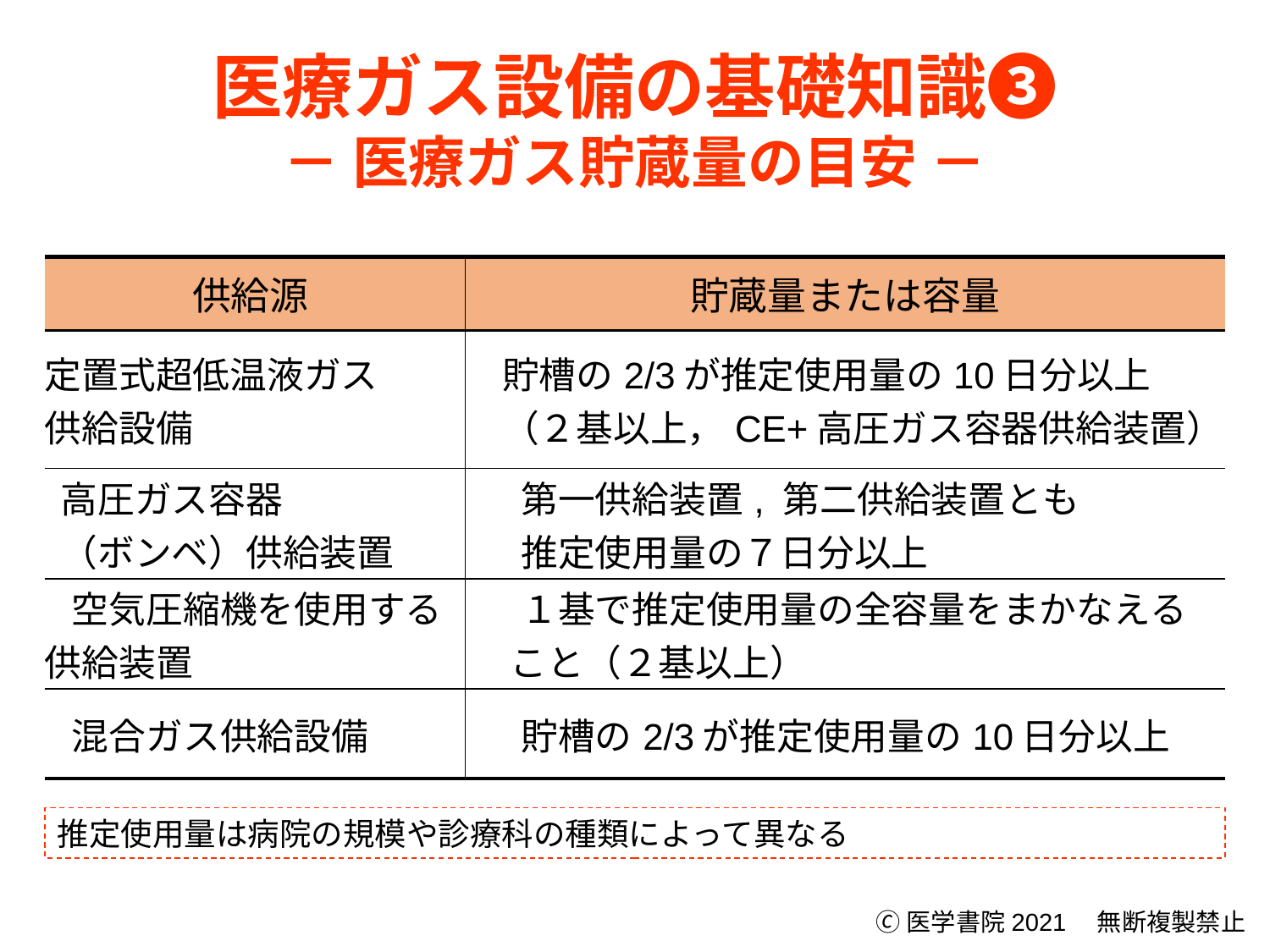

医療ガス設備の基礎知識❸
－ 医療ガス貯蔵量の目安 －
| 供給源 | 貯蔵量または容量 |
| --- | --- |
| 定置式超低温液ガス　　供給設備 | 貯槽の2/3が推定使用量の10日分以上 　（２基以上，CE+高圧ガス容器供給装置） |
| 高圧ガス容器 （ボンベ）供給装置 | 第一供給装置, 第二供給装置とも 　推定使用量の７日分以上 |
| 空気圧縮機を使用する 供給装置 | １基で推定使用量の全容量をまかなえる 　 こと（２基以上） |
| 混合ガス供給設備 | 貯槽の2/3が推定使用量の10日分以上 |
推定使用量は病院の規模や診療科の種類によって異なる
🄫医学書院2021　無断複製禁止